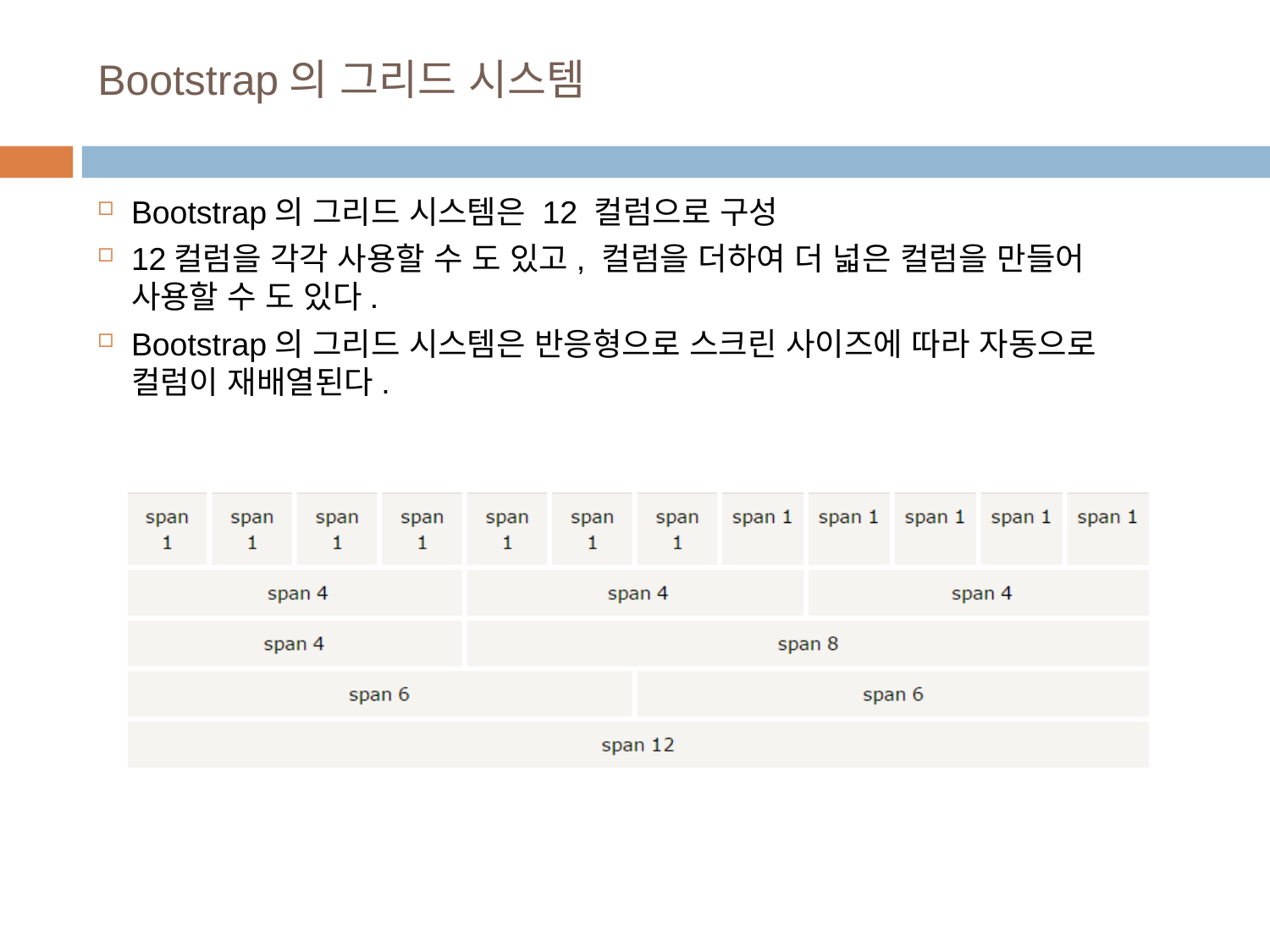

# Bootstrap의 그리드 시스템
Bootstrap의 그리드 시스템은 12 컬럼으로 구성
12컬럼을 각각 사용할 수 도 있고, 컬럼을 더하여 더 넓은 컬럼을 만들어  사용할 수 도 있다.
Bootstrap의 그리드 시스템은 반응형으로 스크린 사이즈에 따라 자동으로  컬럼이 재배열된다.